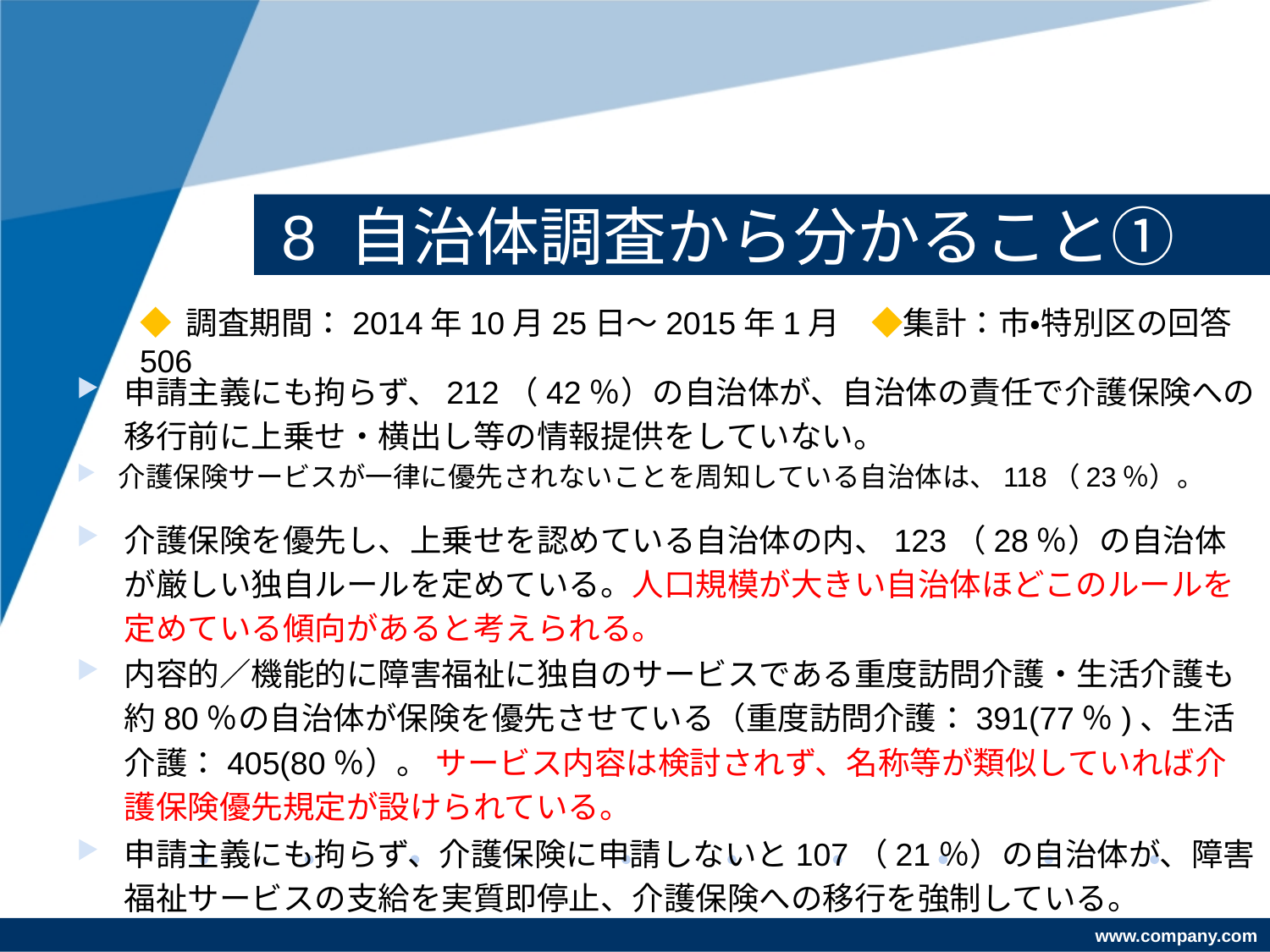

# 8 自治体調査から分かること①
◆ 調査期間：2014年10月25日～2015年1月　◆集計：市・特別区の回答 506
申請主義にも拘らず、212（42％）の自治体が、自治体の責任で介護保険への移行前に上乗せ・横出し等の情報提供をしていない。
介護保険サービスが一律に優先されないことを周知している自治体は、118（23％）。
介護保険を優先し、上乗せを認めている自治体の内、123（28％）の自治体が厳しい独自ルールを定めている。人口規模が大きい自治体ほどこのルールを定めている傾向があると考えられる。
内容的／機能的に障害福祉に独自のサービスである重度訪問介護・生活介護も約80％の自治体が保険を優先させている（重度訪問介護：391(77％)、生活介護：405(80％）。 サービス内容は検討されず、名称等が類似していれば介護保険優先規定が設けられている。
申請主義にも拘らず、介護保険に申請しないと107（21％）の自治体が、障害福祉サービスの支給を実質即停止、介護保険への移行を強制している。